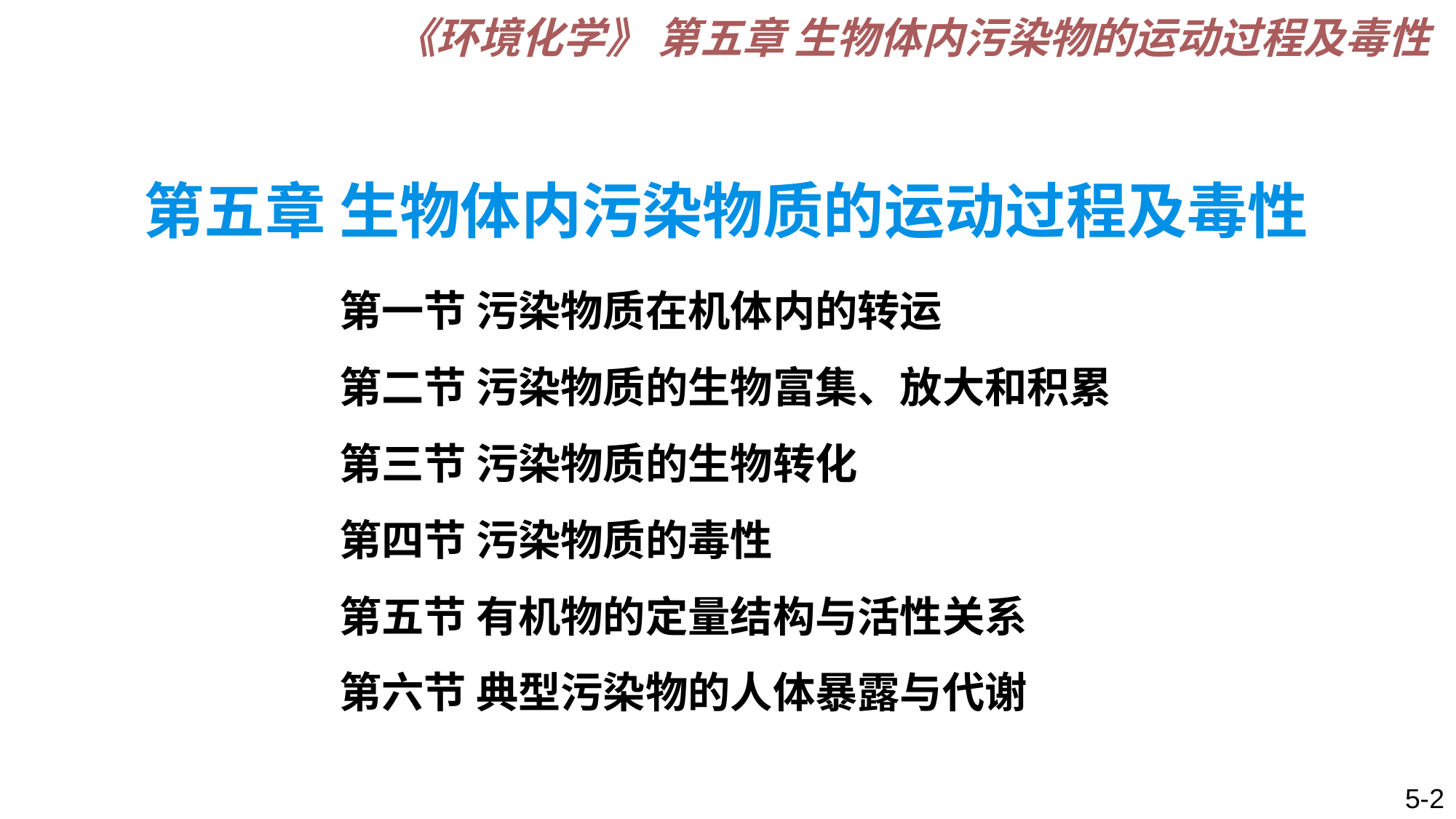

《环境化学》 第五章 生物体内污染物的运动过程及毒性
# 第五章 生物体内污染物质的运动过程及毒性
第一节 污染物质在机体内的转运
第二节 污染物质的生物富集、放大和积累
第三节 污染物质的生物转化
第四节 污染物质的毒性
第五节 有机物的定量结构与活性关系
第六节 典型污染物的人体暴露与代谢
5-2